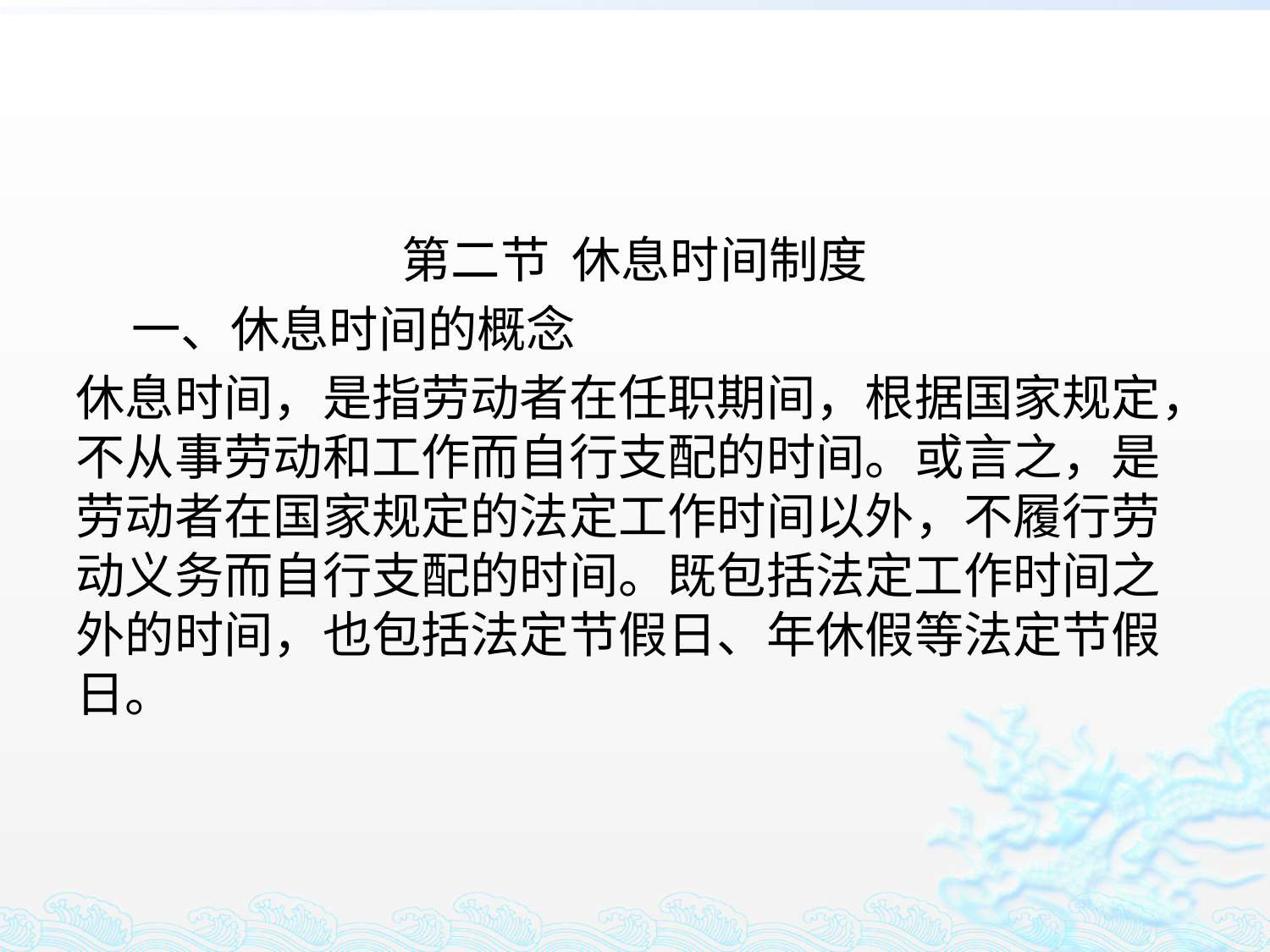

#
第二节  休息时间制度
    一、休息时间的概念
休息时间，是指劳动者在任职期间，根据国家规定，不从事劳动和工作而自行支配的时间。或言之，是劳动者在国家规定的法定工作时间以外，不履行劳动义务而自行支配的时间。既包括法定工作时间之外的时间，也包括法定节假日、年休假等法定节假日。